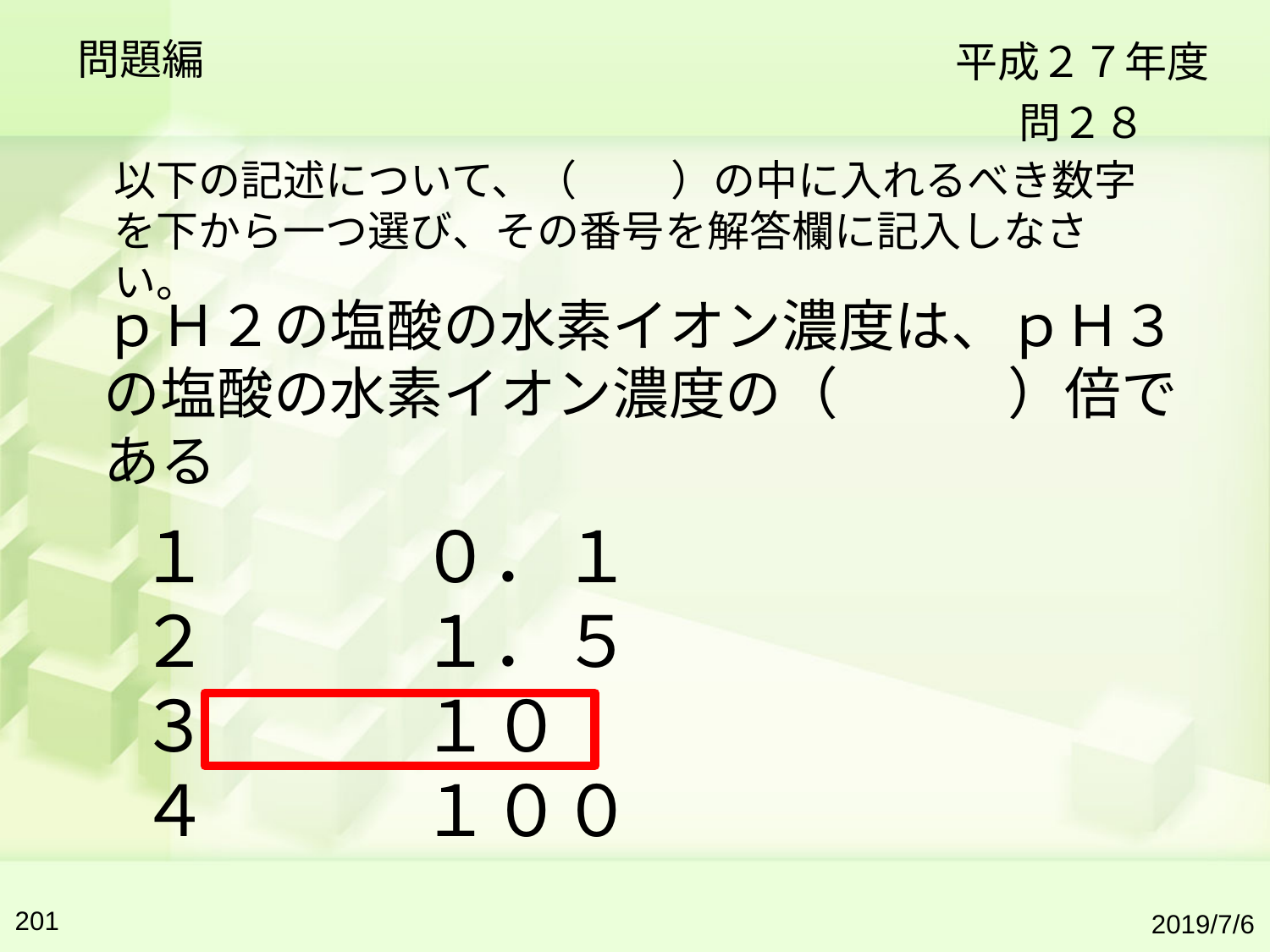

問題編
平成２７年度
問２８
以下の記述について、（　　 ）の中に入れるべき数字を下から一つ選び、その番号を解答欄に記入しなさい。
ｐＨ２の塩酸の水素イオン濃度は、ｐＨ３の塩酸の水素イオン濃度の（　　　）倍である
１　　　０．１
２　　　１．５
３　　　１０
４　　　１００

201
2019/7/6